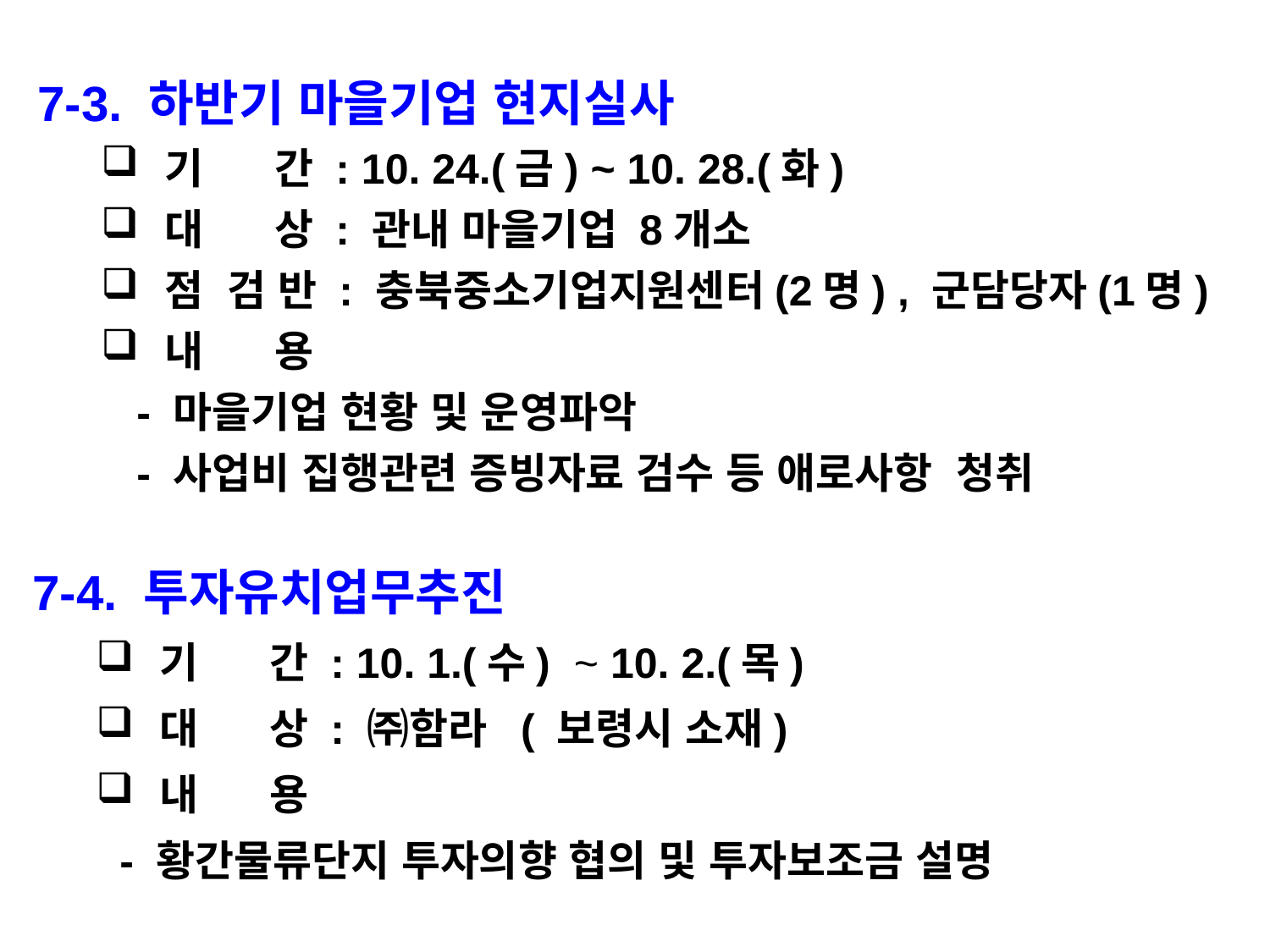

7-3. 하반기 마을기업 현지실사
기      간 : 10. 24.(금) ~ 10. 28.(화)
대      상 : 관내 마을기업 8개소
점  검 반 : 충북중소기업지원센터(2명) , 군담당자(1명)
내      용
   - 마을기업 현황 및 운영파악
   - 사업비 집행관련 증빙자료 검수 등 애로사항  청취

7-4. 투자유치업무추진
기      간 : 10. 1.(수)  ~ 10. 2.(목)
대      상 : ㈜함라  ( 보령시 소재)
내      용
  - 황간물류단지 투자의향 협의 및 투자보조금 설명